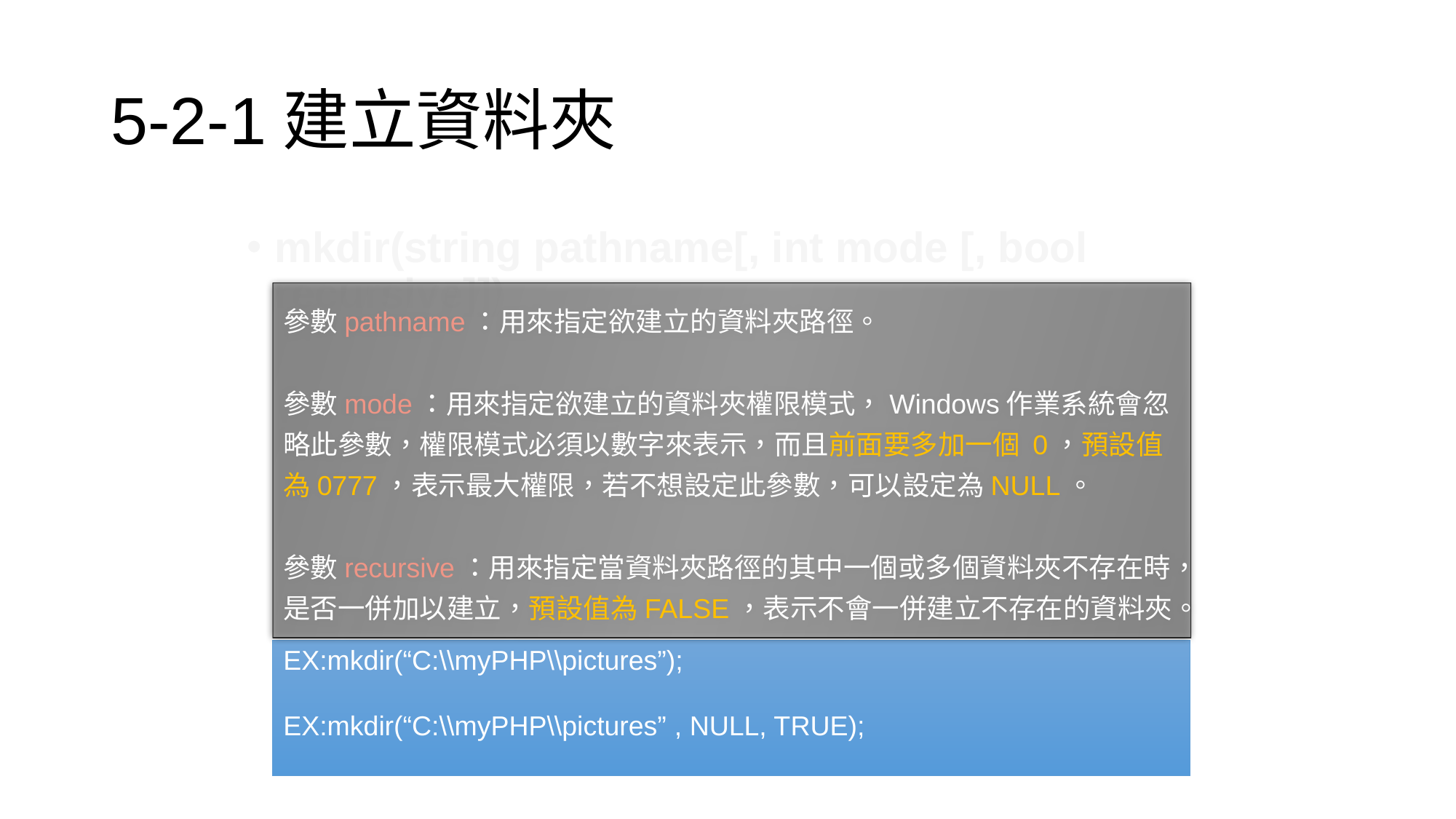

# 5-2-1建立資料夾
mkdir(string pathname[, int mode [, bool recursive]])

參數pathname：用來指定欲建立的資料夾路徑。

參數mode：用來指定欲建立的資料夾權限模式，Windows作業系統會忽略此參數，權限模式必須以數字來表示，而且前面要多加一個 0，預設值為0777，表示最大權限，若不想設定此參數，可以設定為NULL。

參數recursive：用來指定當資料夾路徑的其中一個或多個資料夾不存在時，是否一併加以建立，預設值為FALSE，表示不會一併建立不存在的資料夾。
EX:mkdir(“C:\\myPHP\\pictures”);

EX:mkdir(“C:\\myPHP\\pictures” , NULL, TRUE);